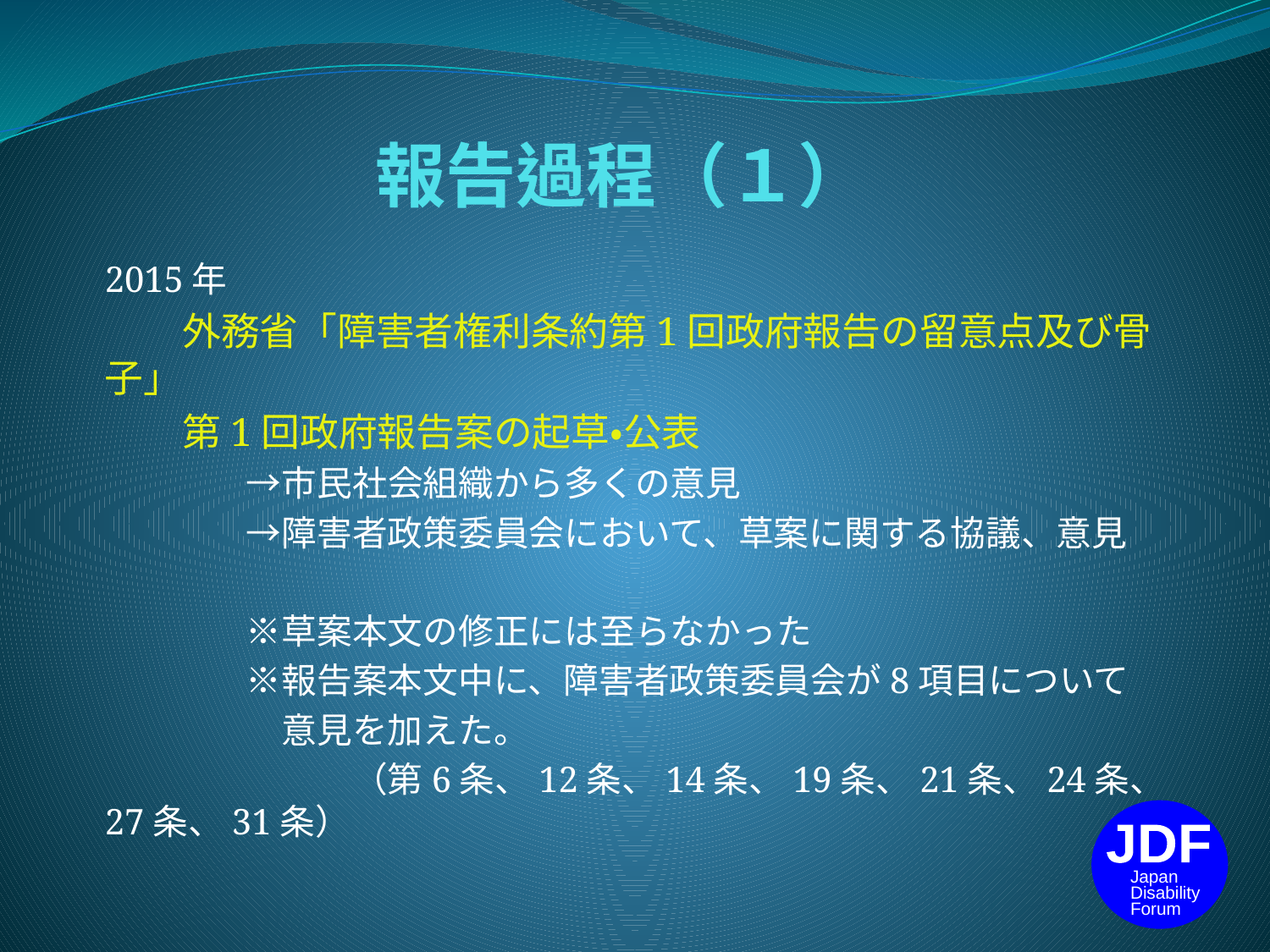

# 報告過程（１）
2015年
　　外務省「障害者権利条約第1回政府報告の留意点及び骨子」
　　第1回政府報告案の起草・公表
　　　　→市民社会組織から多くの意見
　　　　→障害者政策委員会において、草案に関する協議、意見

　　　　※草案本文の修正には至らなかった
　　　　※報告案本文中に、障害者政策委員会が8項目について
　　　　　意見を加えた。
　　　　　　　（第6条、12条、14条、19条、21条、24条、27条、31条）

JDF
Japan Disability
Forum